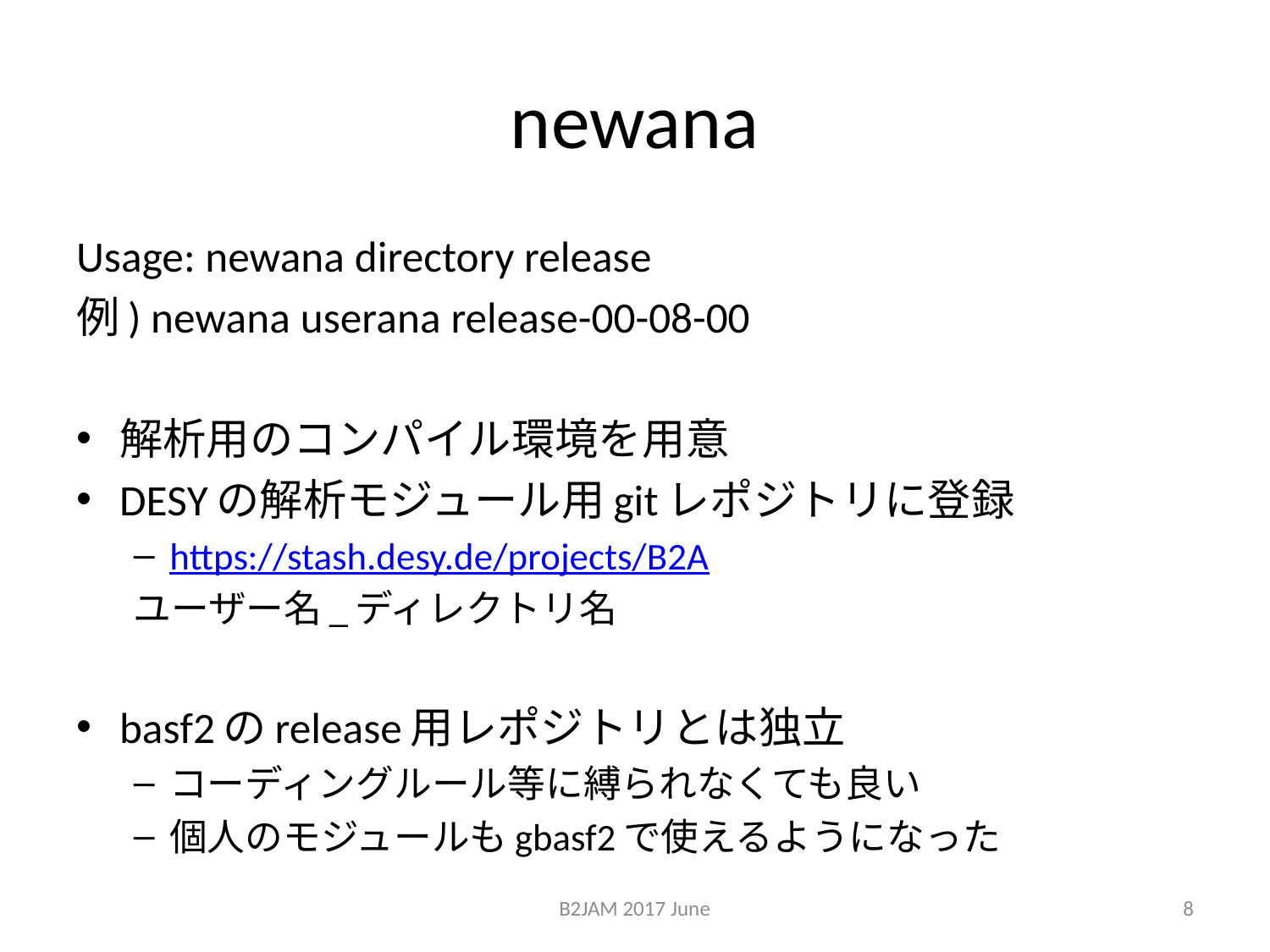

# newana
Usage: newana directory release
例) newana userana release-00-08-00

解析用のコンパイル環境を用意
DESYの解析モジュール用gitレポジトリに登録
https://stash.desy.de/projects/B2A
ユーザー名_ディレクトリ名

basf2のrelease用レポジトリとは独立
コーディングルール等に縛られなくても良い
個人のモジュールもgbasf2で使えるようになった

B2JAM 2017 June
8